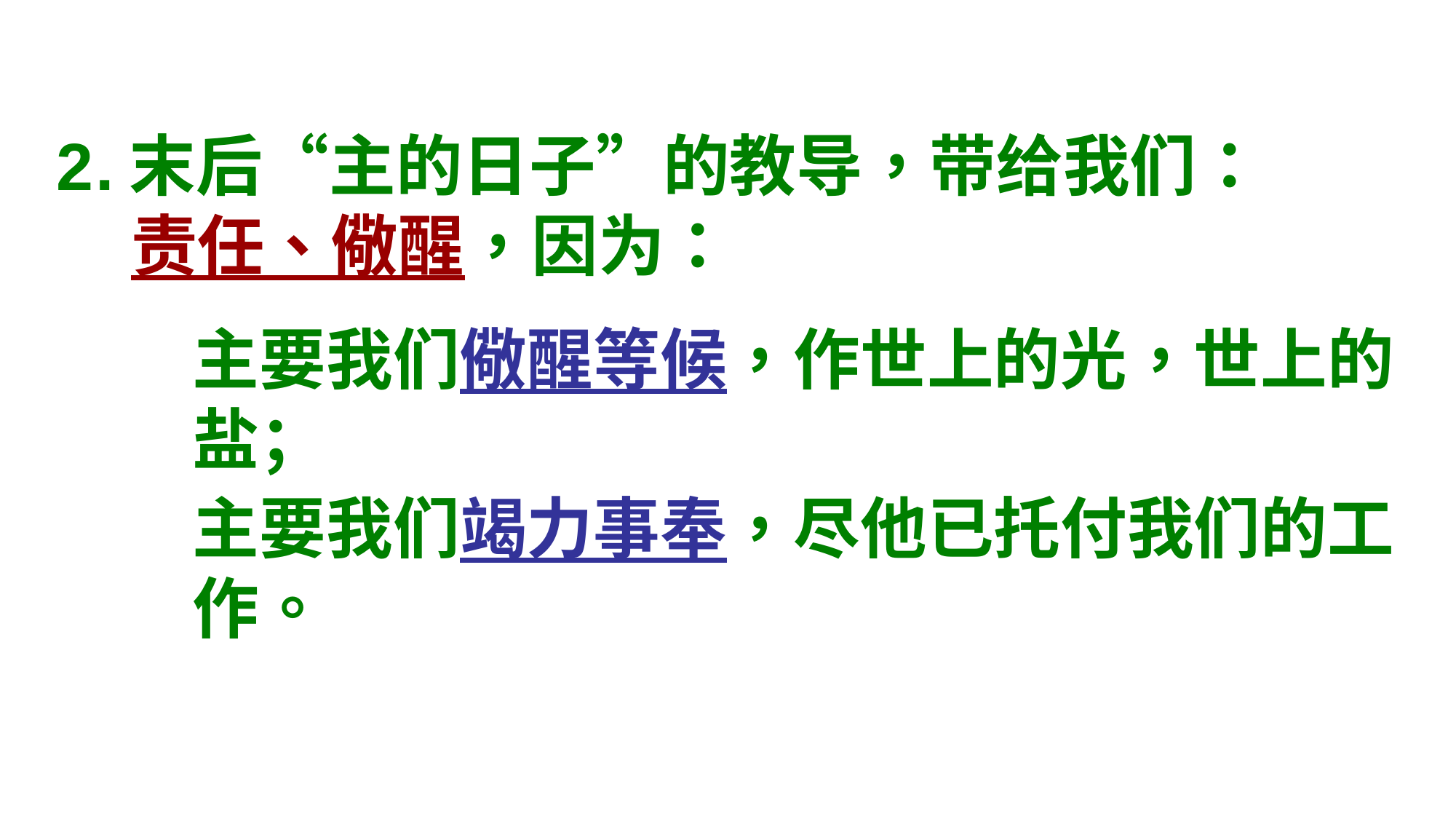

末后“主的日子”的教导，带给我们：
责任、儆醒，因为：
主要我们儆醒等候，作世上的光，世上的盐；
主要我们竭力事奉，尽他已托付我们的工作。